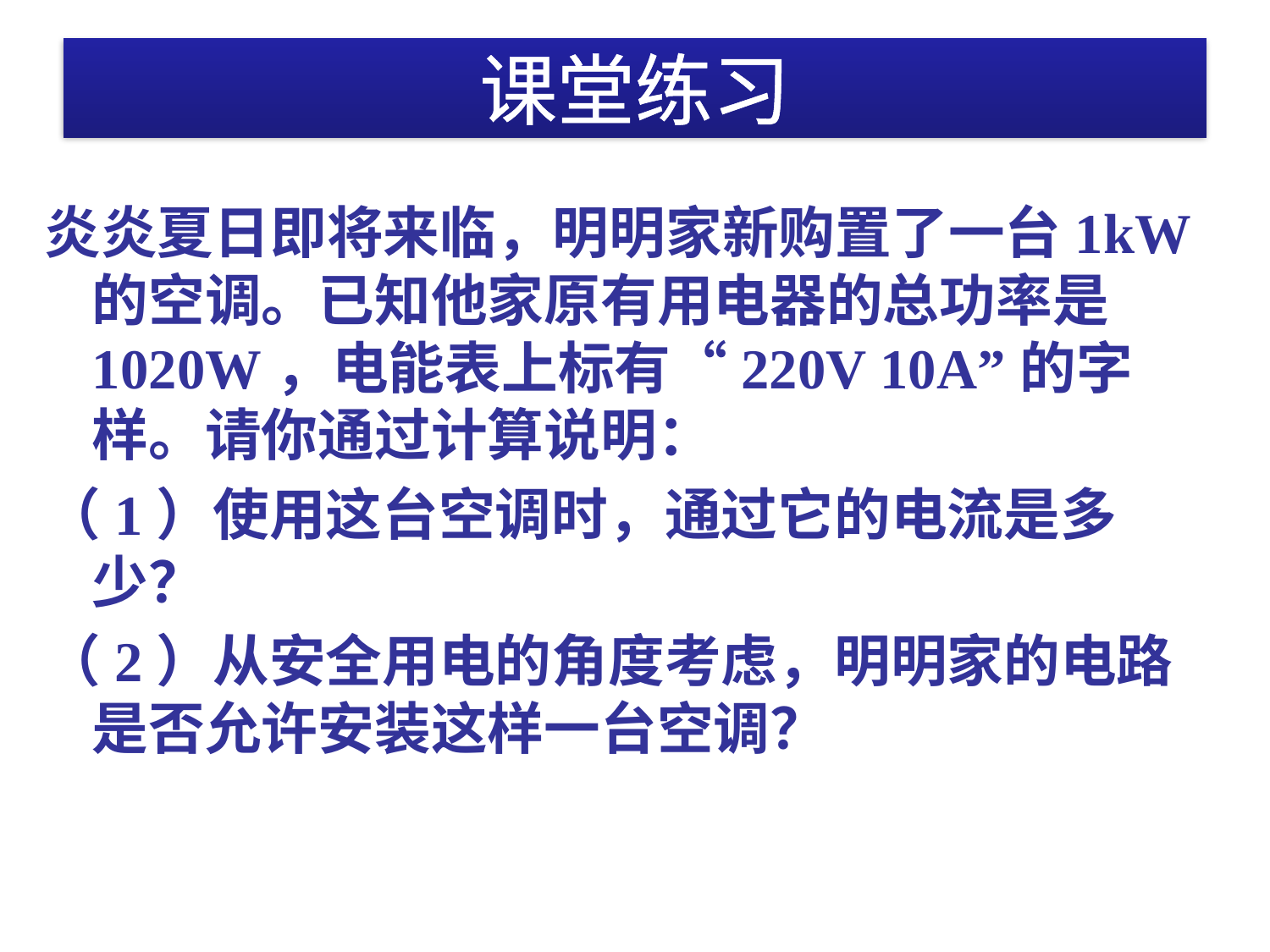

# 课堂练习
炎炎夏日即将来临，明明家新购置了一台1kW的空调。已知他家原有用电器的总功率是1020W，电能表上标有“220V 10A”的字样。请你通过计算说明：
（1）使用这台空调时，通过它的电流是多少？
（2）从安全用电的角度考虑，明明家的电路是否允许安装这样一台空调？